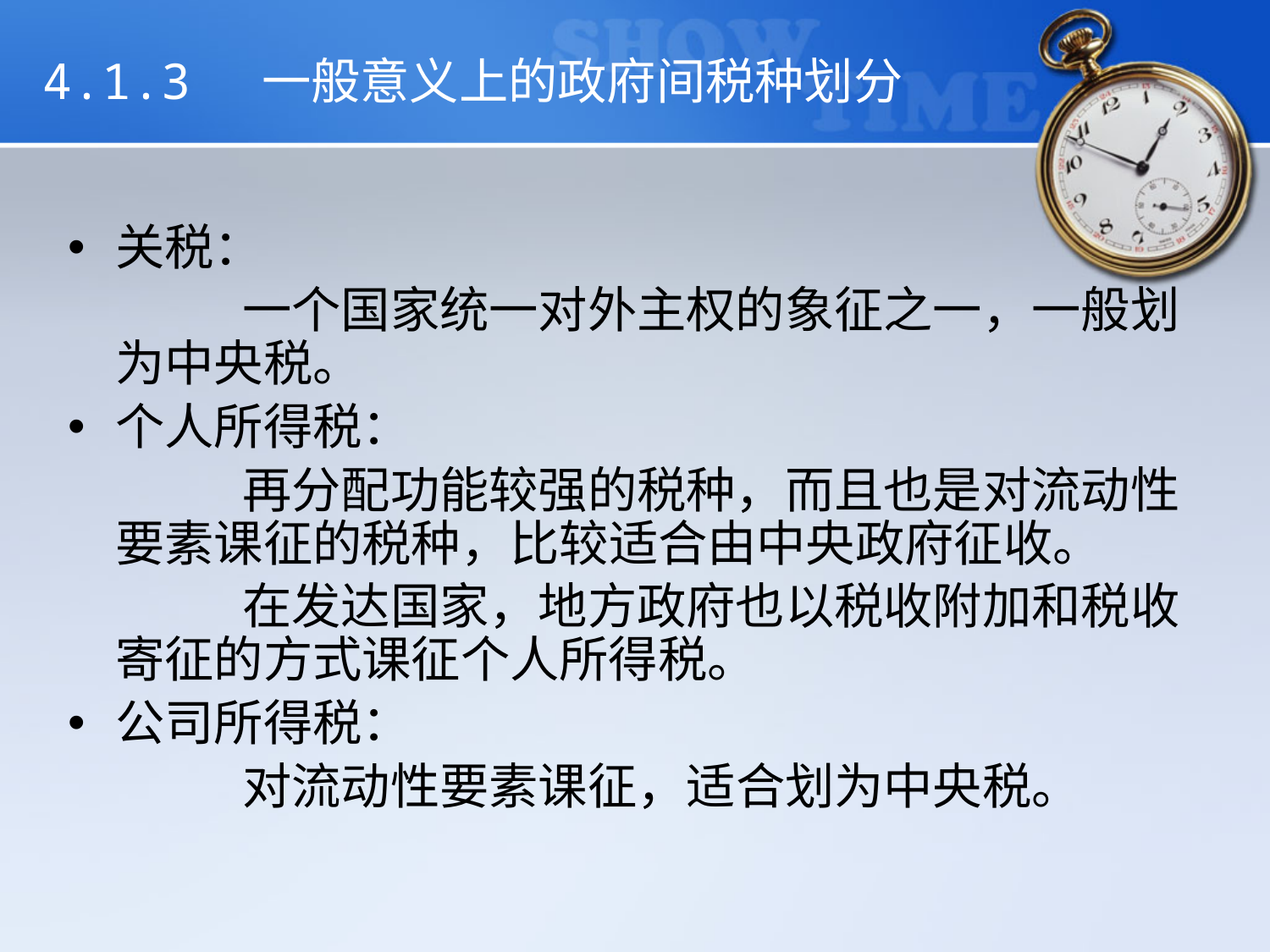

# 4.1.3  一般意义上的政府间税种划分
关税：
		一个国家统一对外主权的象征之一，一般划为中央税。
个人所得税：
		再分配功能较强的税种，而且也是对流动性要素课征的税种，比较适合由中央政府征收。
		在发达国家，地方政府也以税收附加和税收寄征的方式课征个人所得税。
公司所得税：
		对流动性要素课征，适合划为中央税。